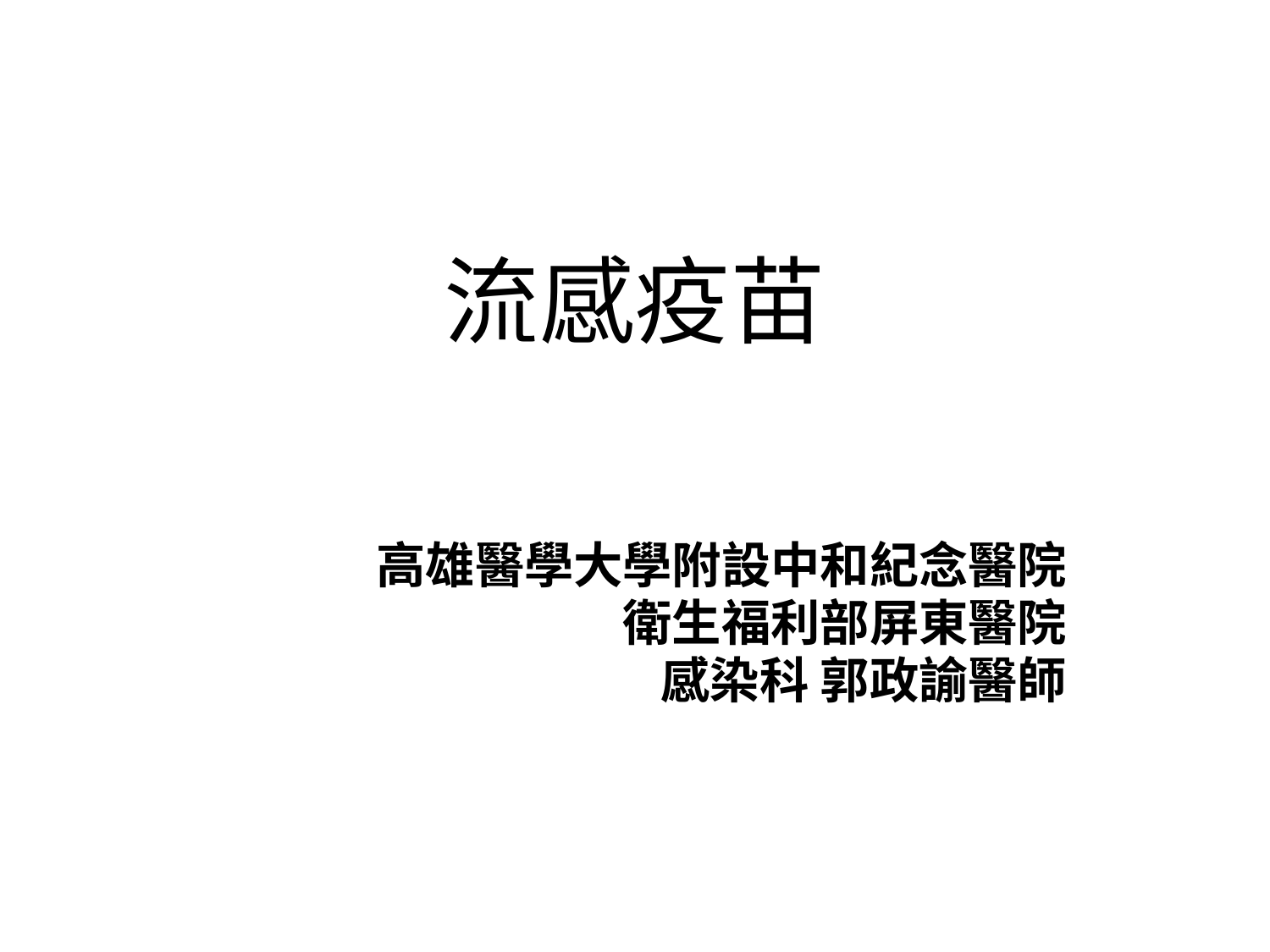

# 流感疫苗
高雄醫學大學附設中和紀念醫院
衛生福利部屏東醫院
感染科 郭政諭醫師